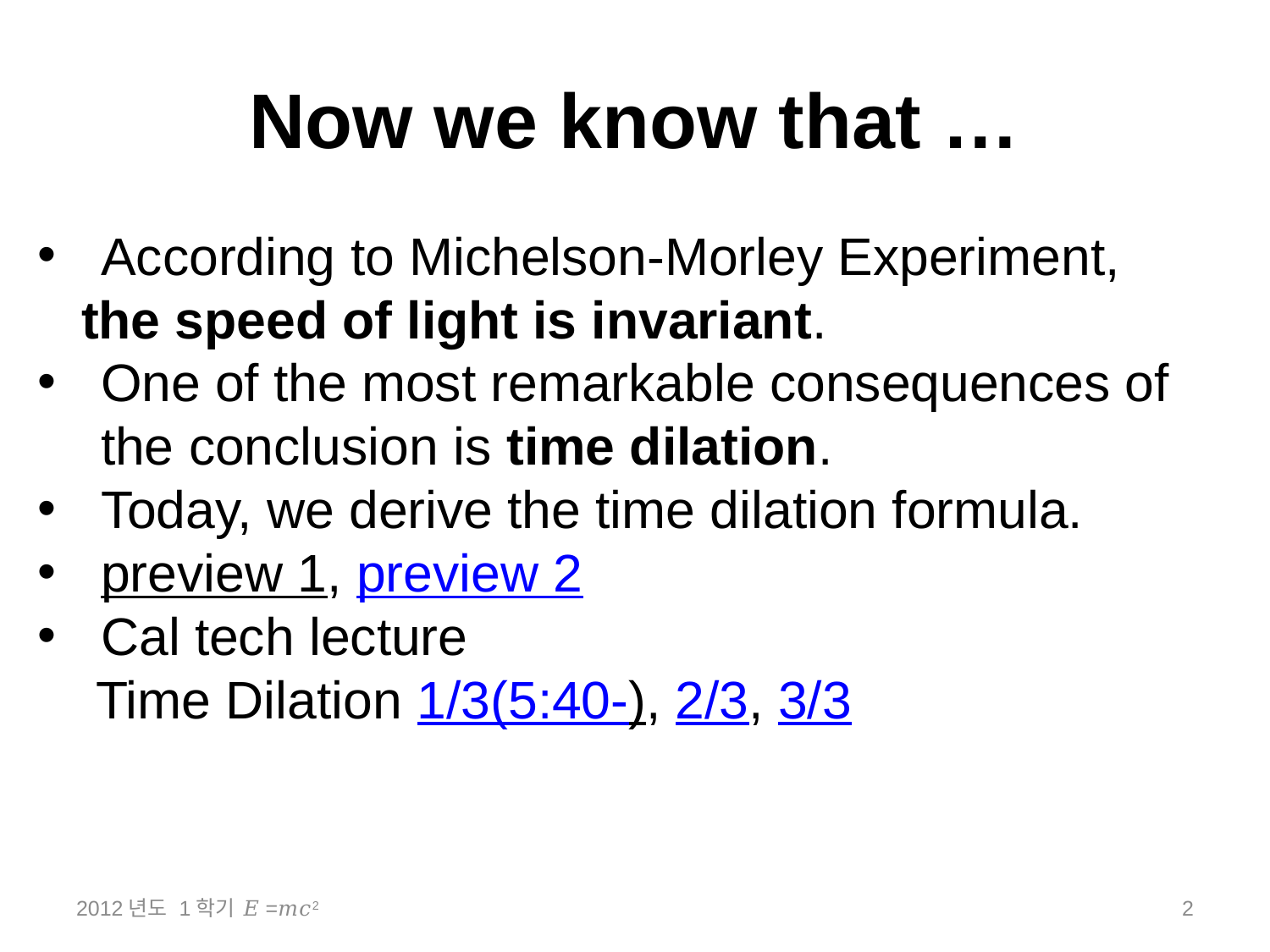

# Now we know that …
According to Michelson-Morley Experiment,
   the speed of light is invariant.
One of the most remarkable consequences of the conclusion is time dilation.
Today, we derive the time dilation formula.
preview 1, preview 2
Cal tech lecture
    Time Dilation 1/3(5:40-), 2/3, 3/3

2012년도 1학기 𝐸=𝑚𝑐2
2